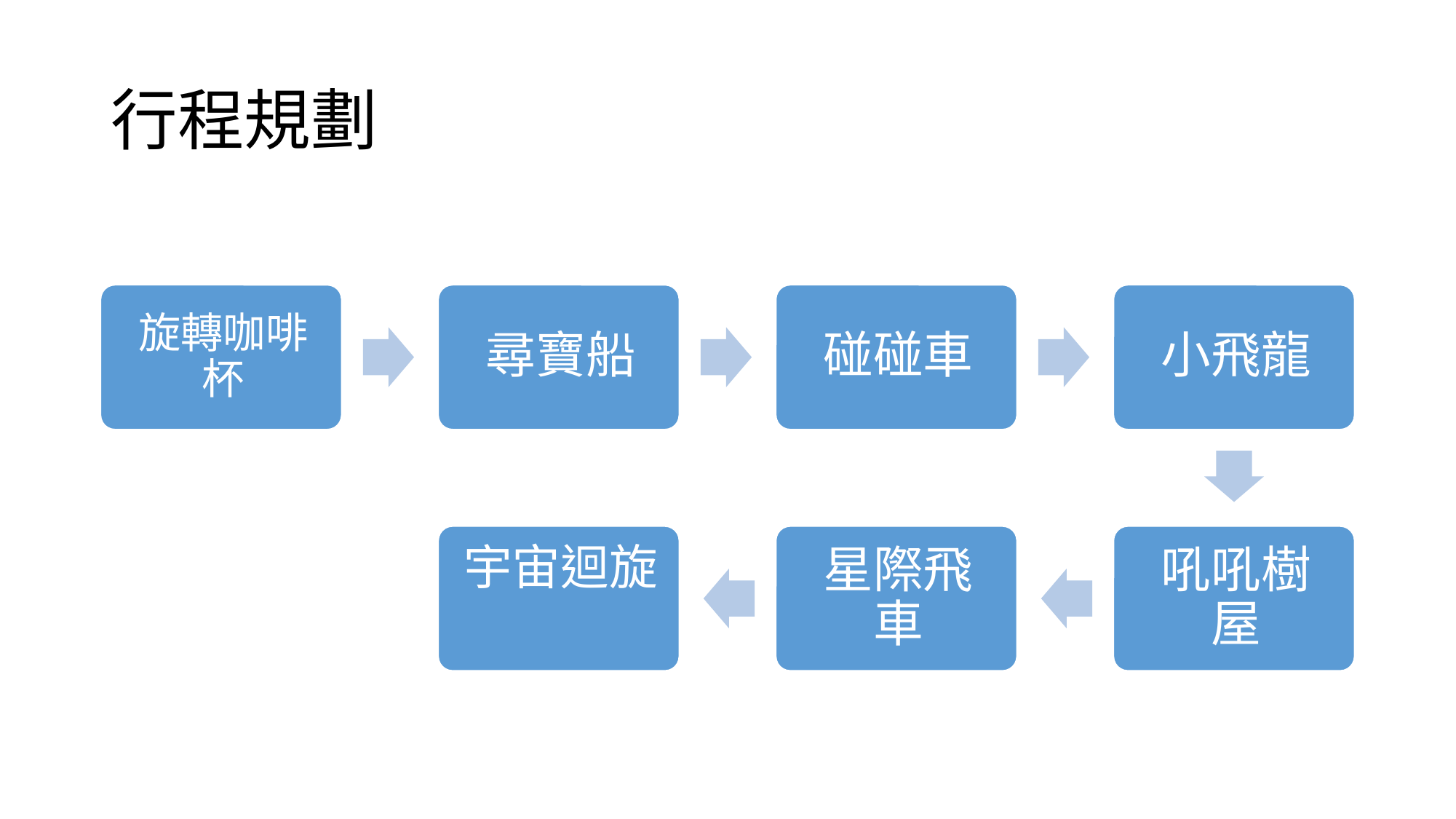

# 行程規劃
旋轉咖啡杯

尋寶船

碰碰車

小飛龍

吼吼樹屋

星際飛車

宇宙迴旋